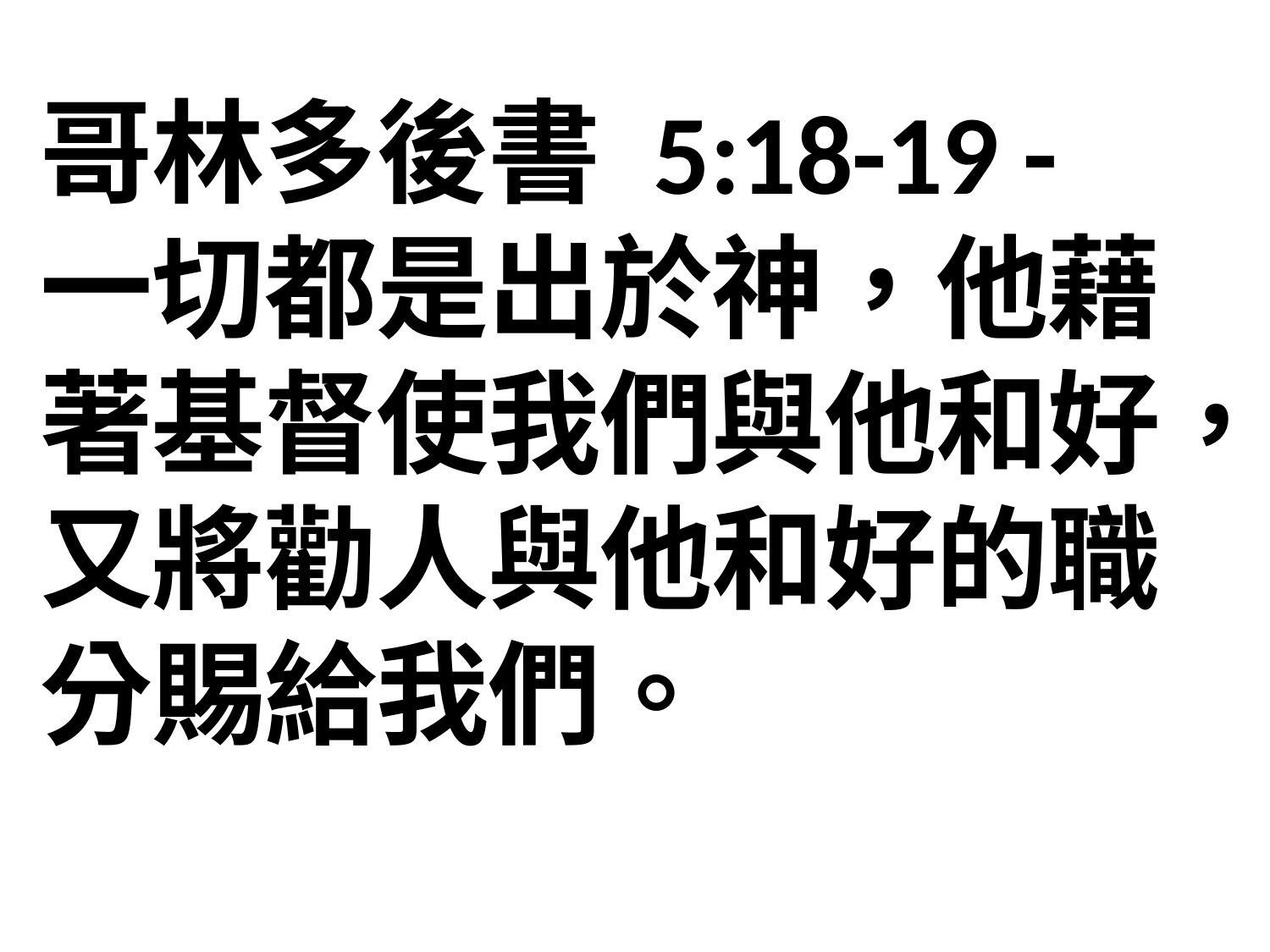

哥林多後書 5:18-19 -
一切都是出於神，他藉著基督使我們與他和好，又將勸人與他和好的職分賜給我們。

這就是神在基督裡叫世人與自己和好，不將他們的過犯歸到他們身上，並且將這和好的道理託付了我們。